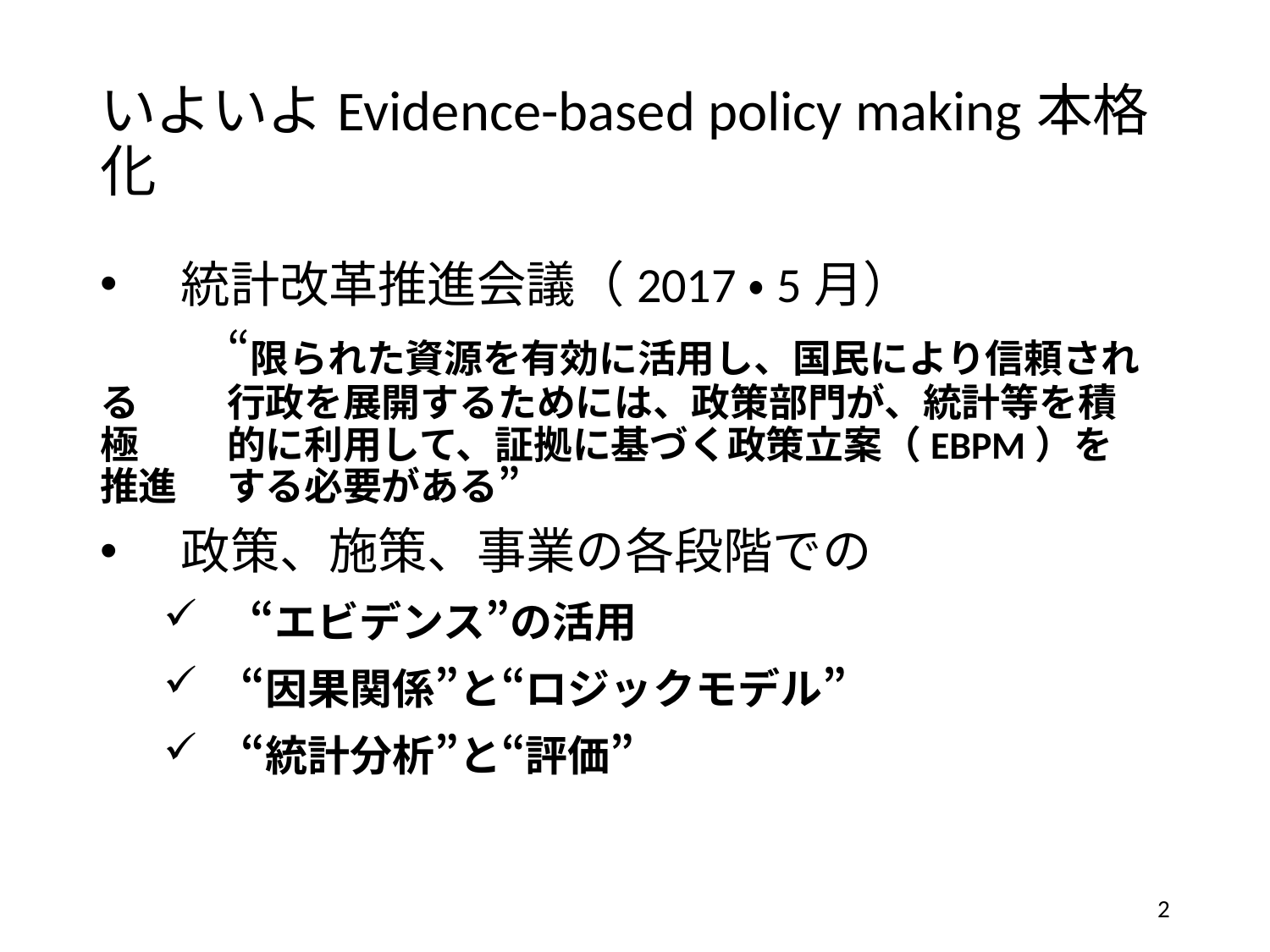

# いよいよEvidence-based policy making本格化
　統計改革推進会議（2017・5月）
　　	“限られた資源を有効に活用し、国民により信頼される	行政を展開するためには、政策部門が、統計等を積極	的に利用して、証拠に基づく政策立案（EBPM）を推進	する必要がある”
　政策、施策、事業の各段階での
　 “エビデンス”の活用
　“因果関係”と“ロジックモデル”
　“統計分析”と“評価”
2